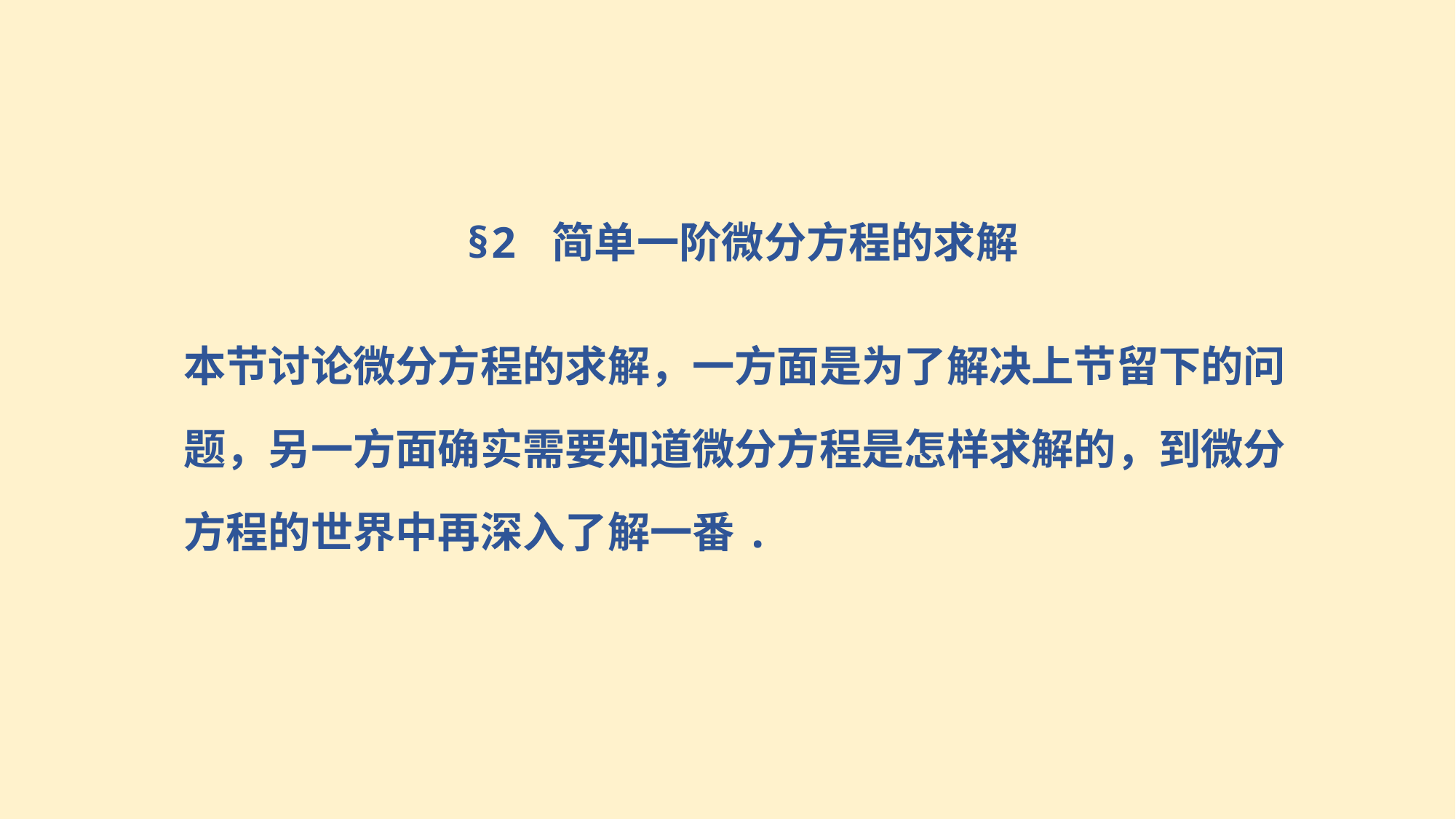

§2 简单一阶微分方程的求解
本节讨论微分方程的求解，一方面是为了解决上节留下的问
题，另一方面确实需要知道微分方程是怎样求解的，到微分
方程的世界中再深入了解一番.